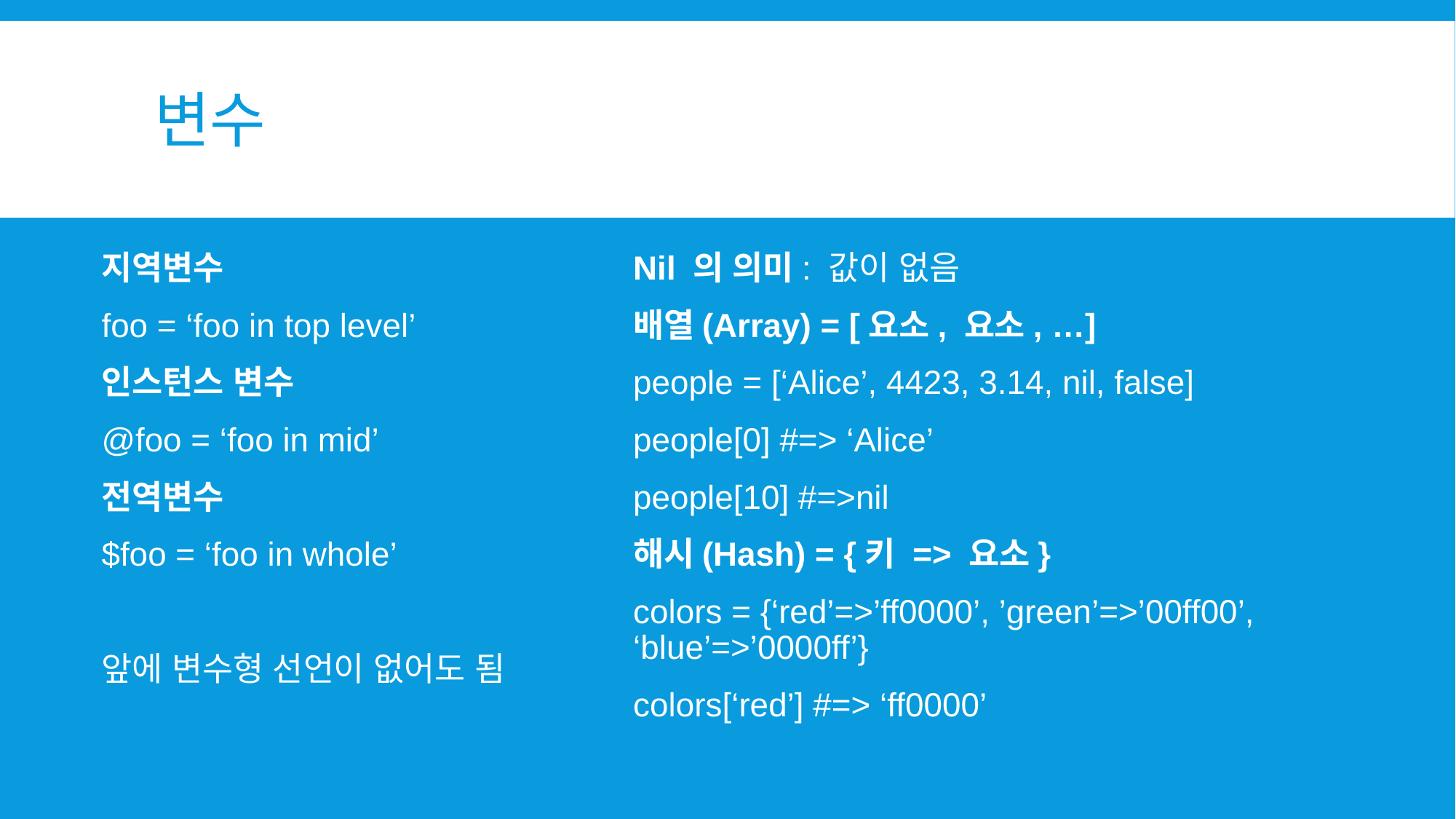

# 변수
지역변수
foo = ‘foo in top level’
인스턴스 변수
@foo = ‘foo in mid’
전역변수
$foo = ‘foo in whole’

앞에 변수형 선언이 없어도 됨
Nil 의 의미: 값이 없음
배열(Array) = [요소, 요소, …]
people = [‘Alice’, 4423, 3.14, nil, false]
people[0] #=> ‘Alice’
people[10] #=>nil
해시(Hash) = {키 => 요소}
colors = {‘red’=>’ff0000’, ’green’=>’00ff00’, ‘blue’=>’0000ff’}
colors[‘red’] #=> ‘ff0000’